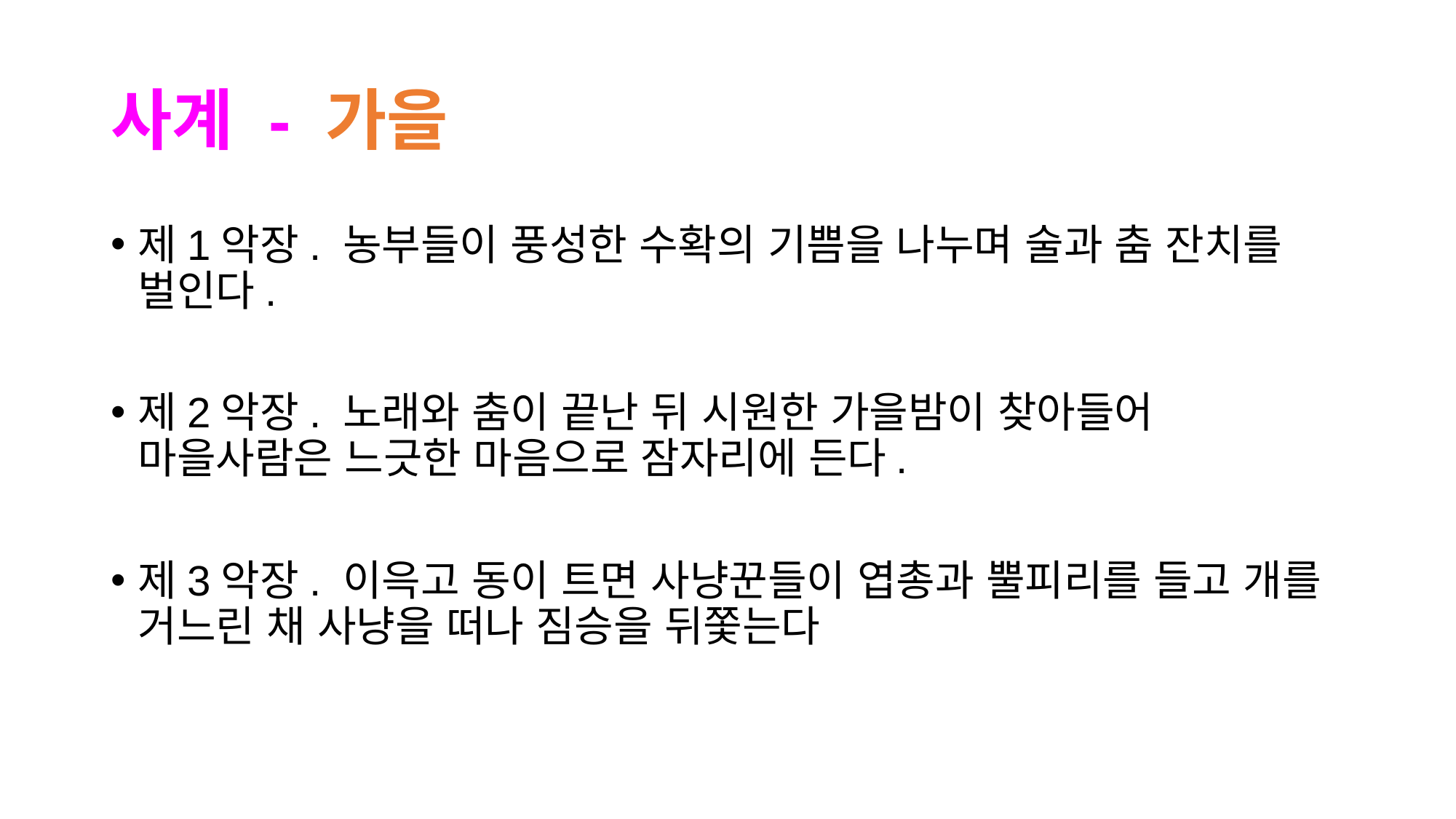

# 사계 - 가을
제1악장. 농부들이 풍성한 수확의 기쁨을 나누며 술과 춤 잔치를 벌인다.

제2악장. 노래와 춤이 끝난 뒤 시원한 가을밤이 찾아들어 마을사람은 느긋한 마음으로 잠자리에 든다.

제3악장. 이윽고 동이 트면 사냥꾼들이 엽총과 뿔피리를 들고 개를 거느린 채 사냥을 떠나 짐승을 뒤쫓는다